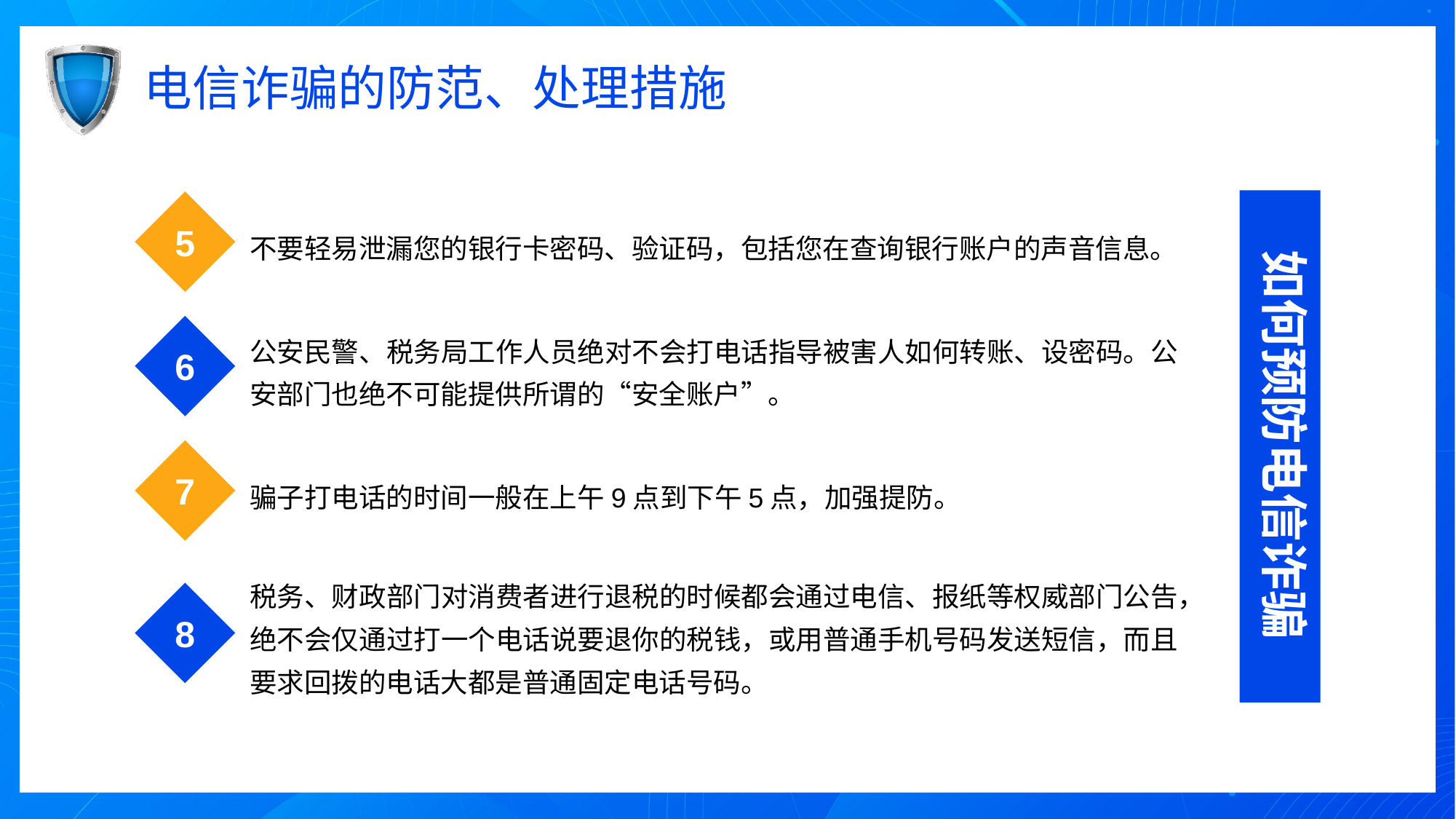

# 电信诈骗的防范、处理措施

如何预防电信诈骗
5
不要轻易泄漏您的银行卡密码、验证码，包括您在查询银行账户的声音信息。
6
公安民警、税务局工作人员绝对不会打电话指导被害人如何转账、设密码。公安部门也绝不可能提供所谓的“安全账户”。
7
骗子打电话的时间一般在上午9点到下午5点，加强提防。
税务、财政部门对消费者进行退税的时候都会通过电信、报纸等权威部门公告，绝不会仅通过打一个电话说要退你的税钱，或用普通手机号码发送短信，而且要求回拨的电话大都是普通固定电话号码。
8